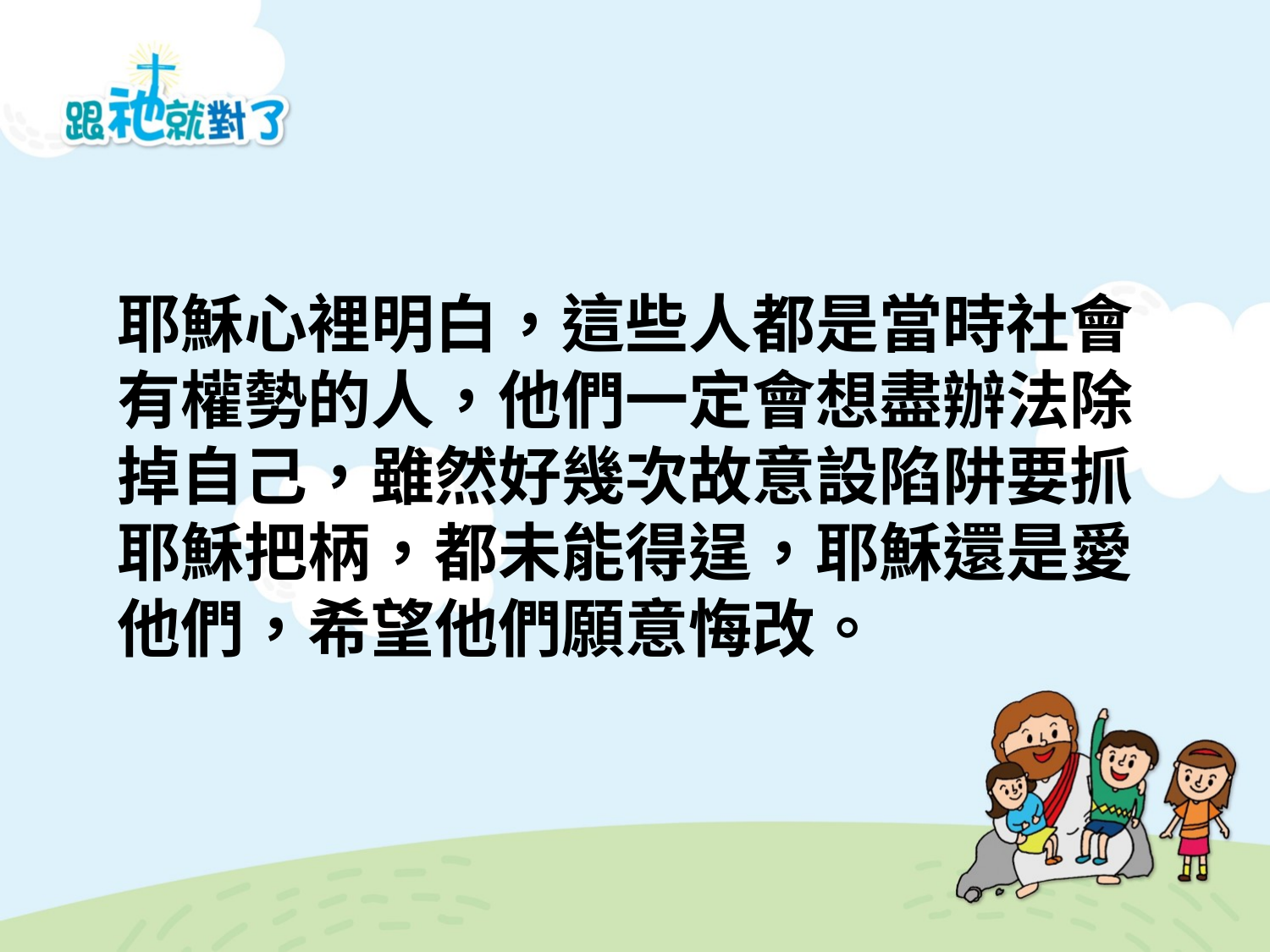

耶穌心裡明白，這些人都是當時社會有權勢的人，他們一定會想盡辦法除掉自己，雖然好幾次故意設陷阱要抓耶穌把柄，都未能得逞，耶穌還是愛他們，希望他們願意悔改。